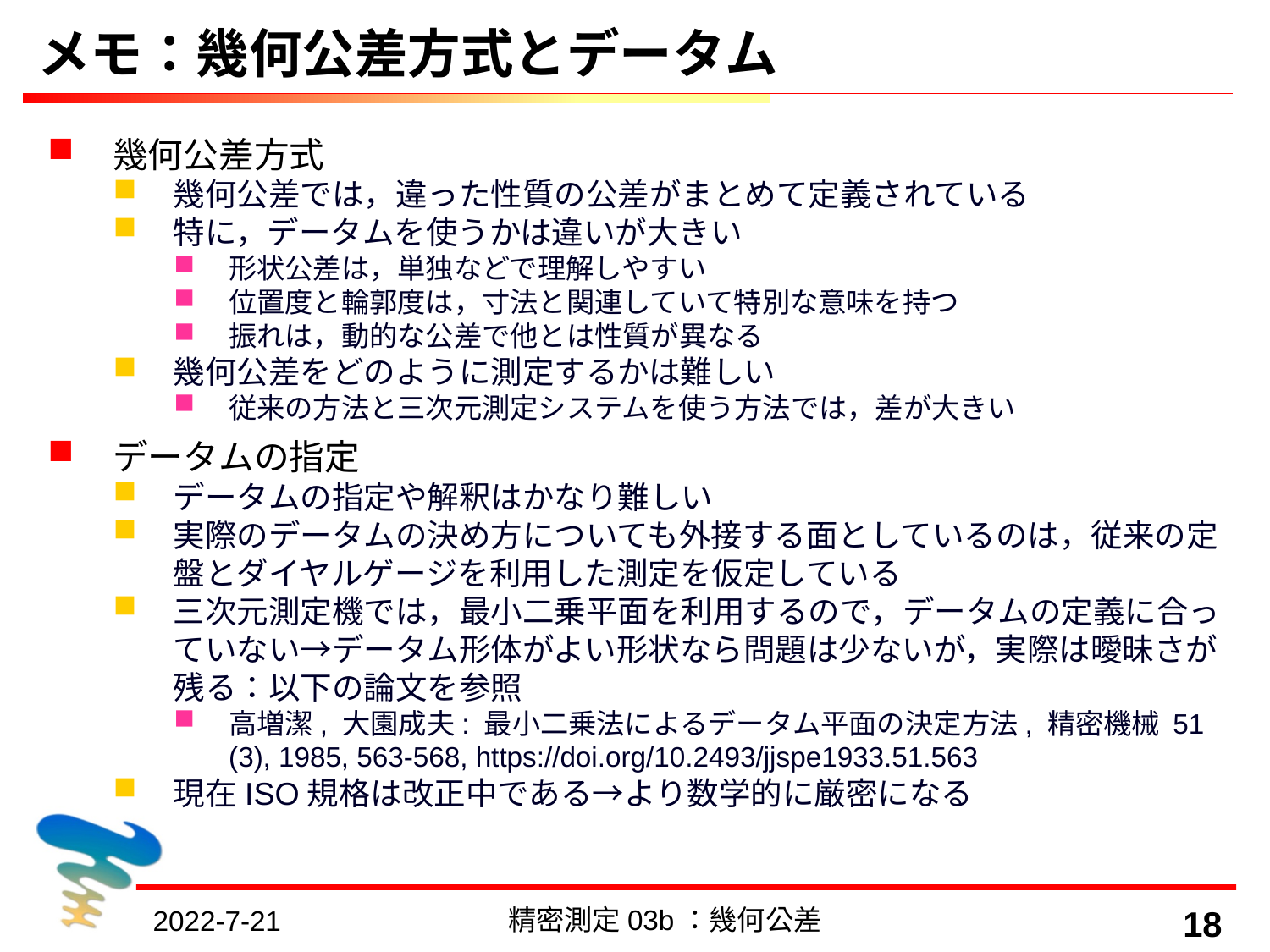

# メモ：幾何公差方式とデータム
幾何公差方式
幾何公差では，違った性質の公差がまとめて定義されている
特に，データムを使うかは違いが大きい
形状公差は，単独などで理解しやすい
位置度と輪郭度は，寸法と関連していて特別な意味を持つ
振れは，動的な公差で他とは性質が異なる
幾何公差をどのように測定するかは難しい
従来の方法と三次元測定システムを使う方法では，差が大きい
データムの指定
データムの指定や解釈はかなり難しい
実際のデータムの決め方についても外接する面としているのは，従来の定盤とダイヤルゲージを利用した測定を仮定している
三次元測定機では，最小二乗平面を利用するので，データムの定義に合っていない→データム形体がよい形状なら問題は少ないが，実際は曖昧さが残る：以下の論文を参照
高増潔, 大園成夫: 最小二乗法によるデータム平面の決定方法, 精密機械 51 (3), 1985, 563-568, https://doi.org/10.2493/jjspe1933.51.563
現在ISO規格は改正中である→より数学的に厳密になる

精密測定03b：幾何公差
18
2022-7-21